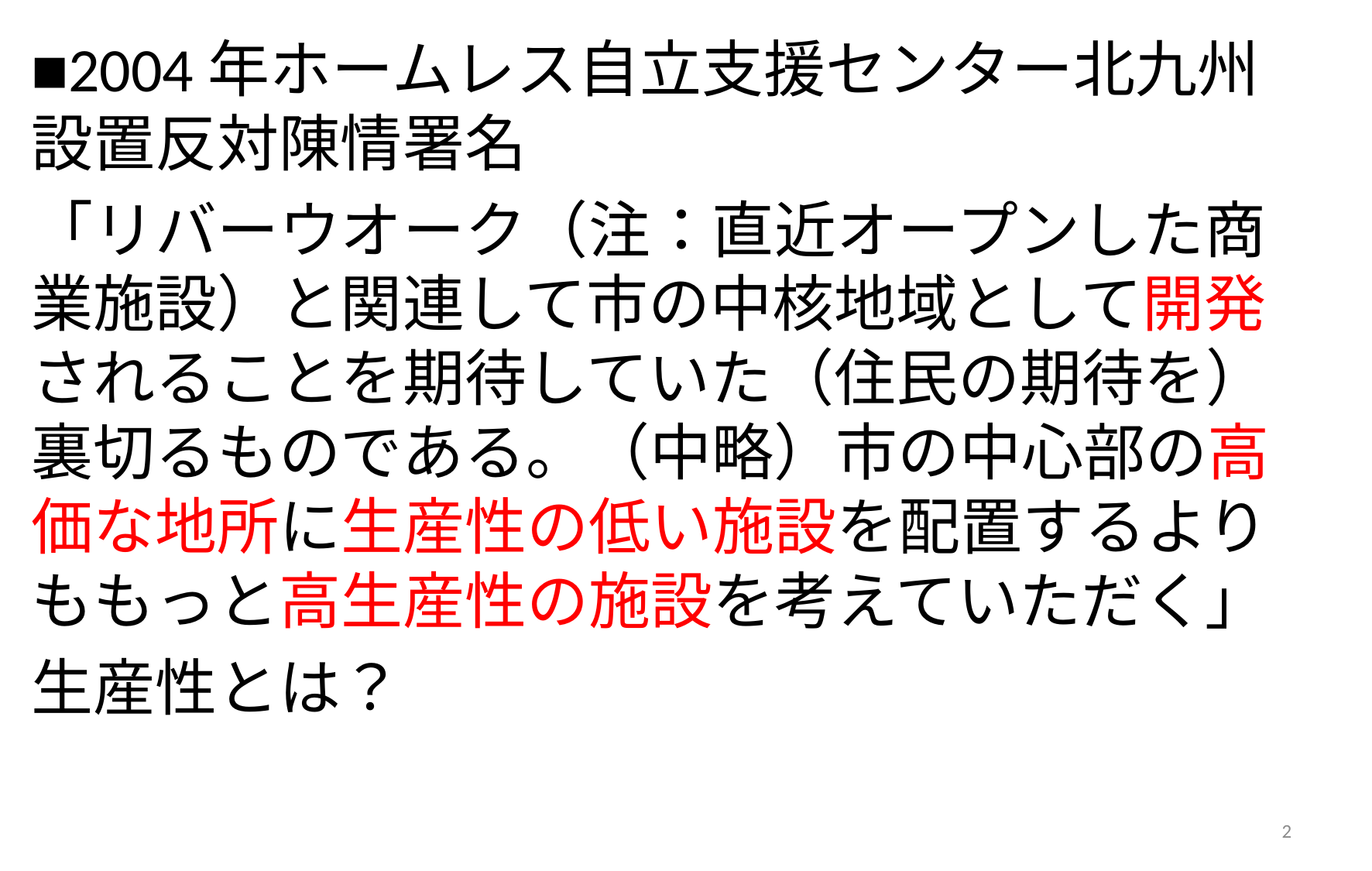

■2004年ホームレス自立支援センター北九州設置反対陳情署名
「リバーウオーク（注：直近オープンした商業施設）と関連して市の中核地域として開発されることを期待していた（住民の期待を）裏切るものである。（中略）市の中心部の高価な地所に生産性の低い施設を配置するよりももっと高生産性の施設を考えていただく」
生産性とは？
2